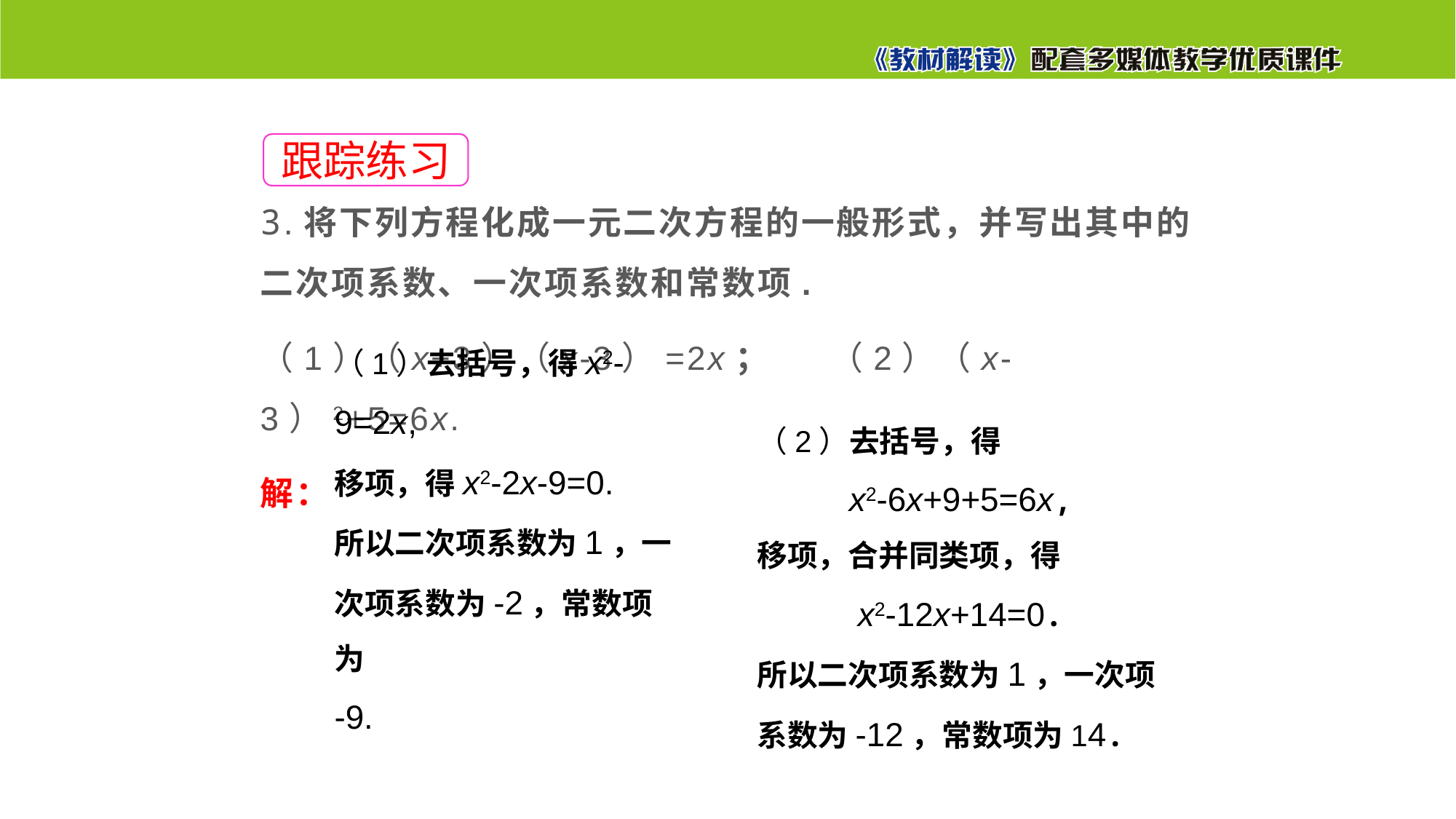

3.将下列方程化成一元二次方程的一般形式，并写出其中的二次项系数、一次项系数和常数项.
（1）（x+3）（x-3）=2x；      （2）（x-3）2+5=6x.
解：
跟踪练习
（1）去括号，得x2-9=2x,
移项，得x2-2x-9=0.
所以二次项系数为1，一次项系数为-2，常数项为
-9.
（2）去括号，得
x2-6x+9+5=6x,
移项，合并同类项，得
x2-12x+14=0.
所以二次项系数为1，一次项系数为-12，常数项为14.